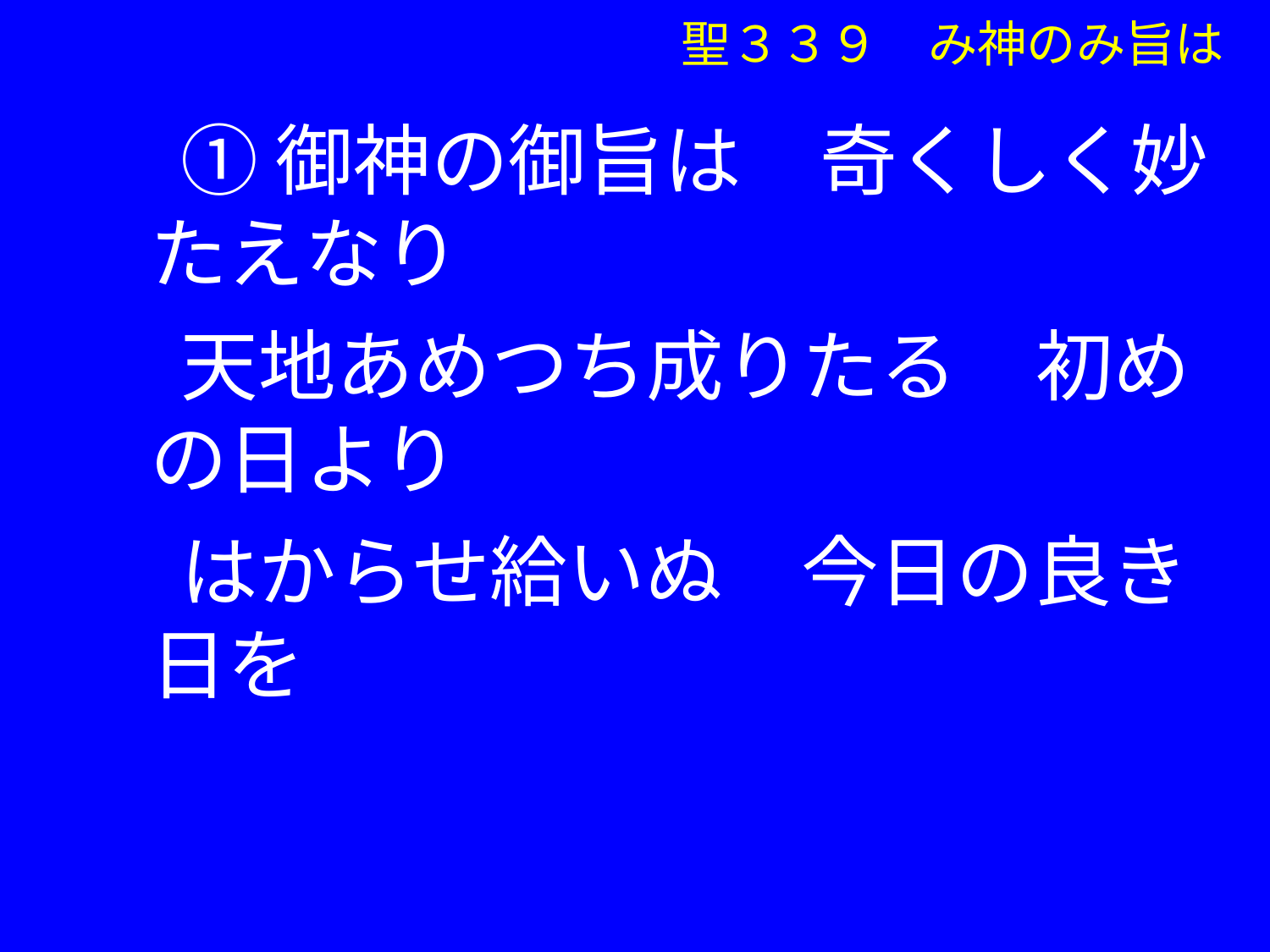

① 御神の御旨は　奇くしく妙たえなり
　天地あめつち成りたる　初めの日より
　はからせ給いぬ　今日の良き日を

聖３３９　み神のみ旨は